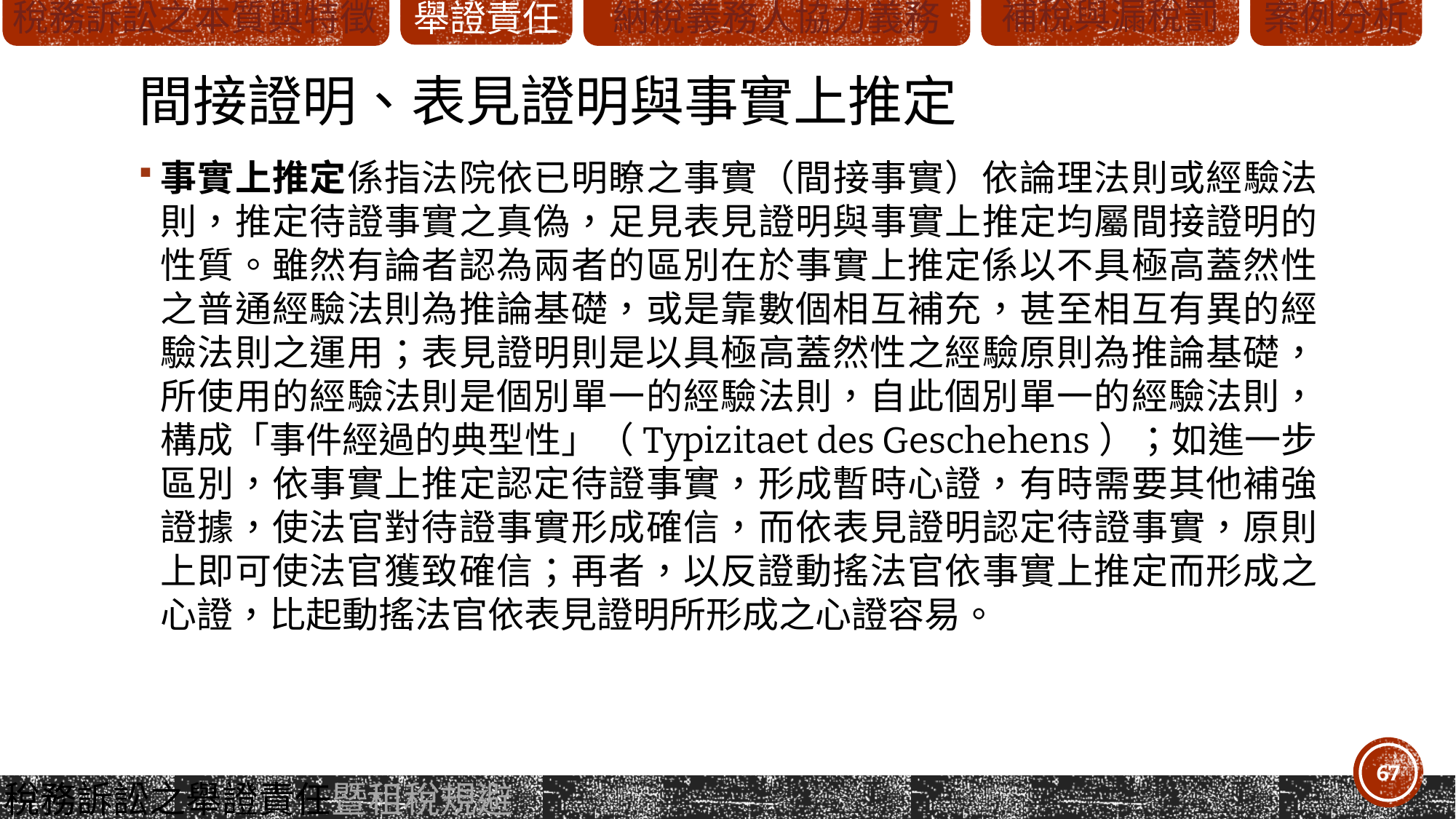

# 間接證明、表見證明與事實上推定
事實上推定係指法院依已明瞭之事實（間接事實）依論理法則或經驗法則，推定待證事實之真偽，足見表見證明與事實上推定均屬間接證明的性質。雖然有論者認為兩者的區別在於事實上推定係以不具極高蓋然性之普通經驗法則為推論基礎，或是靠數個相互補充，甚至相互有異的經驗法則之運用；表見證明則是以具極高蓋然性之經驗原則為推論基礎，所使用的經驗法則是個別單一的經驗法則，自此個別單一的經驗法則，構成「事件經過的典型性」（Typizitaet des Geschehens）；如進一步區別，依事實上推定認定待證事實，形成暫時心證，有時需要其他補強證據，使法官對待證事實形成確信，而依表見證明認定待證事實，原則上即可使法官獲致確信；再者，以反證動搖法官依事實上推定而形成之心證，比起動搖法官依表見證明所形成之心證容易。
67